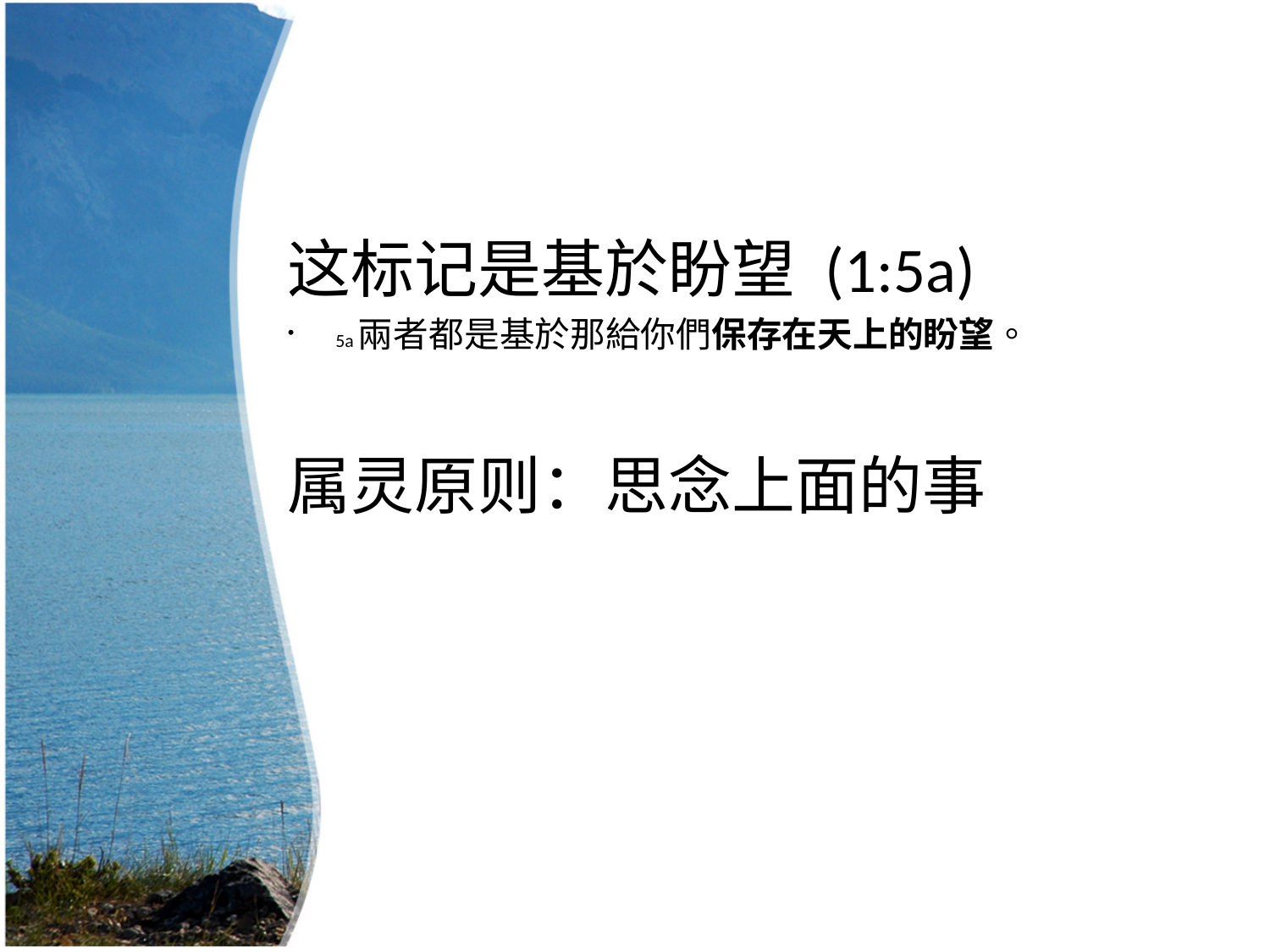

这标记是基於盼望 (1:5a)
5a兩者都是基於那給你們保存在天上的盼望。

属灵原则：思念上面的事